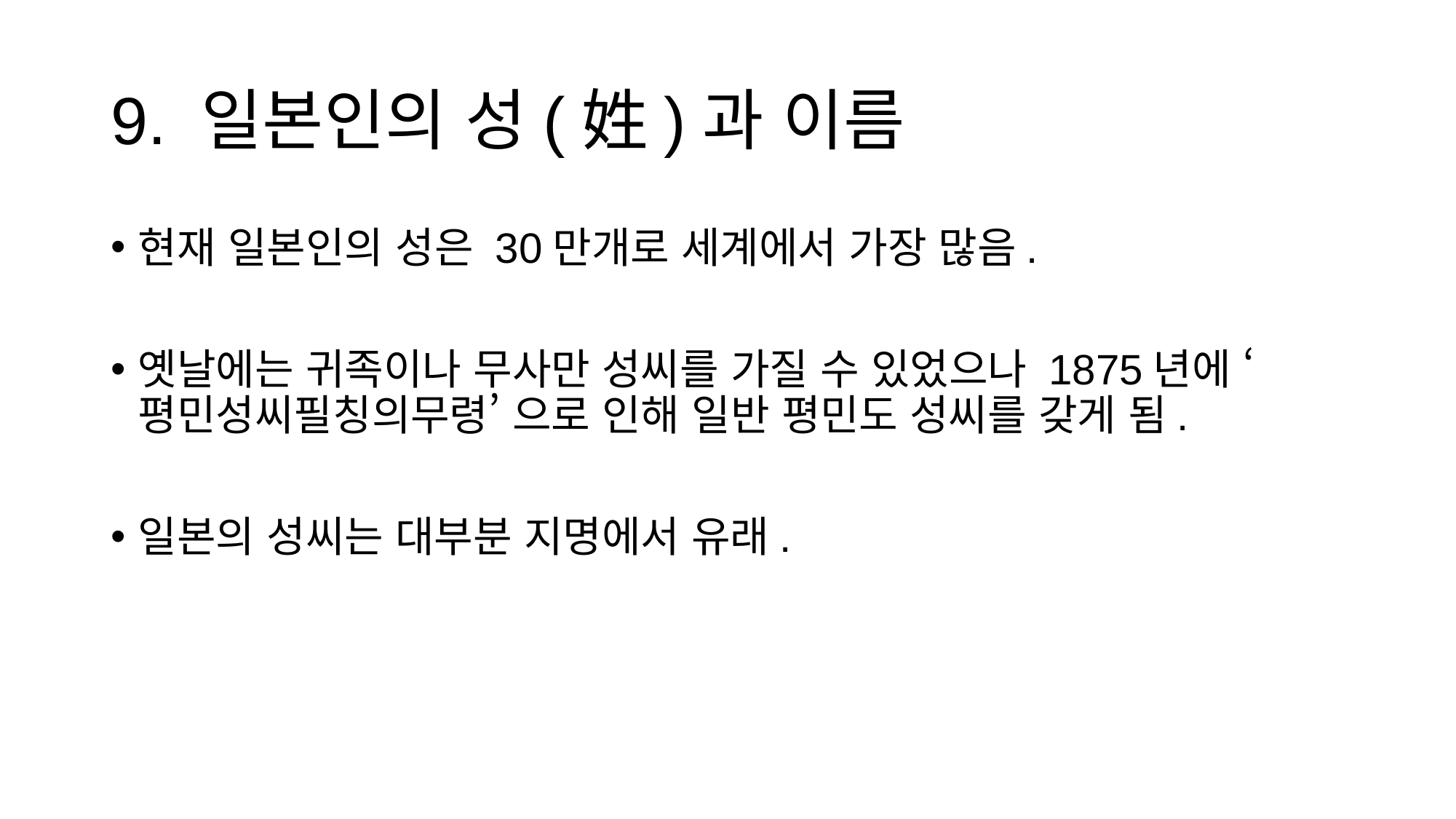

# 9. 일본인의 성(姓)과 이름
현재 일본인의 성은 30만개로 세계에서 가장 많음.

옛날에는 귀족이나 무사만 성씨를 가질 수 있었으나 1875년에 ‘평민성씨필칭의무령’ 으로 인해 일반 평민도 성씨를 갖게 됨.

일본의 성씨는 대부분 지명에서 유래.